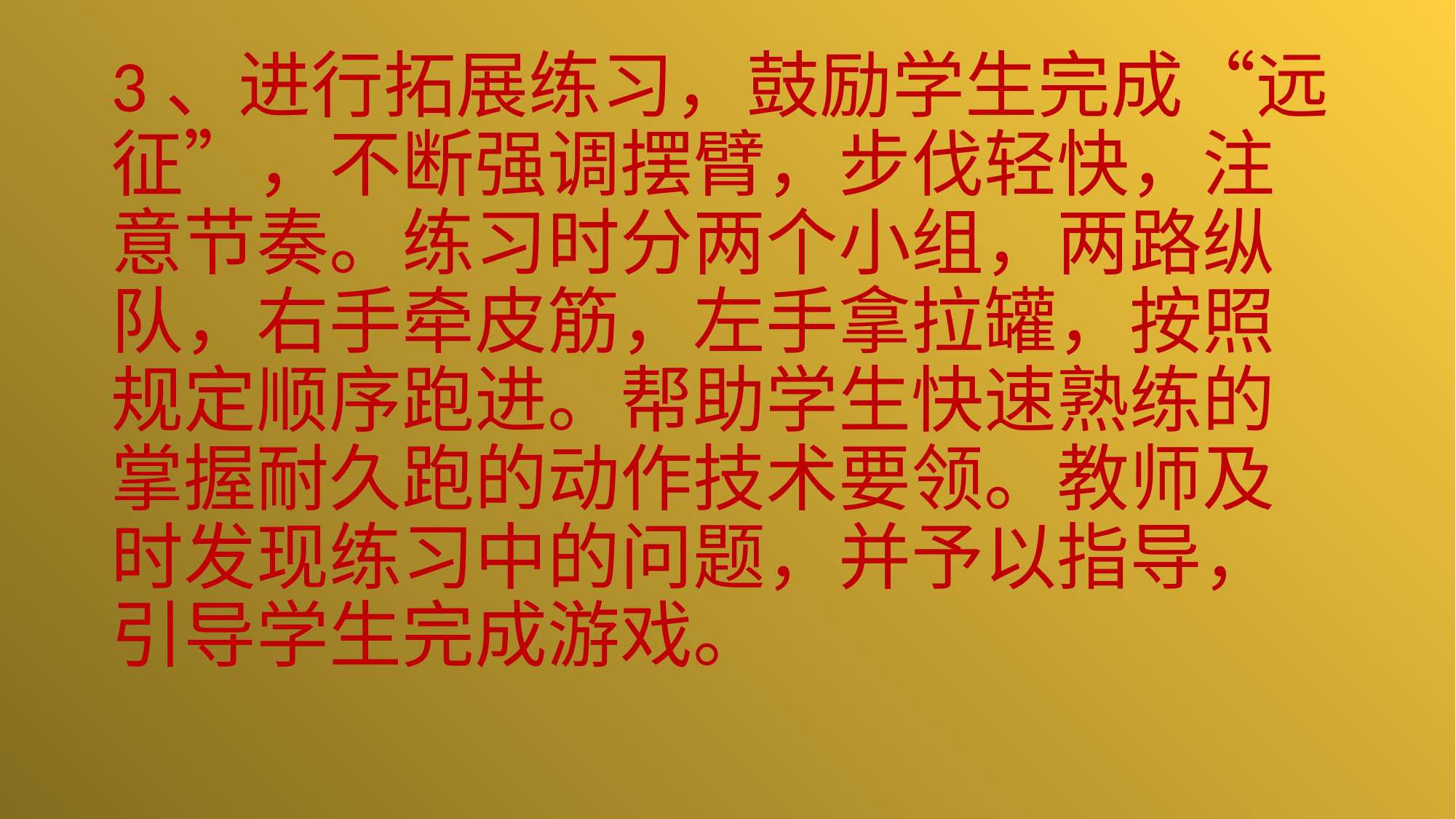

# 3、进行拓展练习，鼓励学生完成“远征”，不断强调摆臂，步伐轻快，注意节奏。练习时分两个小组，两路纵队，右手牵皮筋，左手拿拉罐，按照规定顺序跑进。帮助学生快速熟练的掌握耐久跑的动作技术要领。教师及时发现练习中的问题，并予以指导，引导学生完成游戏。